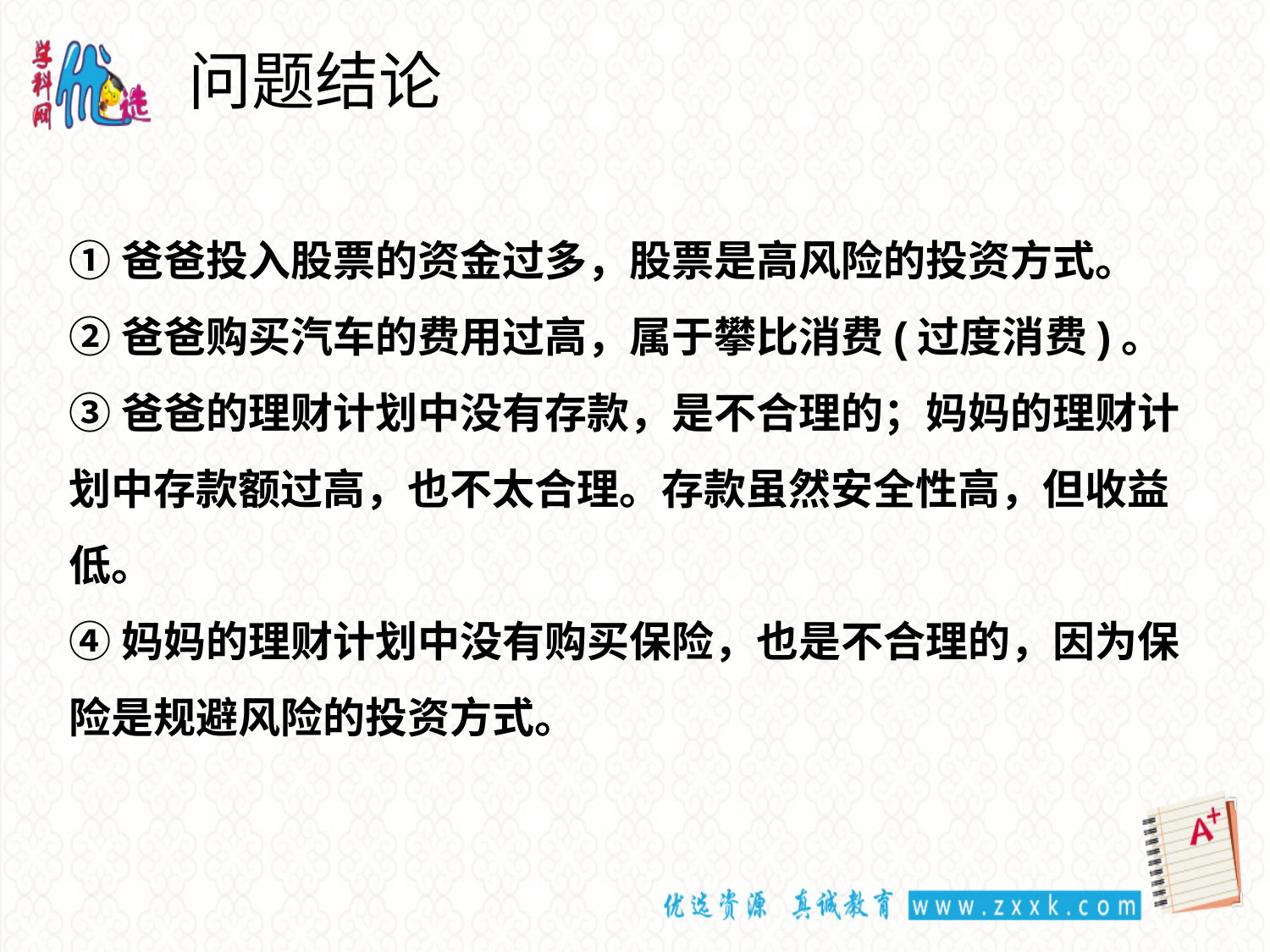

问题结论
①爸爸投入股票的资金过多，股票是高风险的投资方式。
②爸爸购买汽车的费用过高，属于攀比消费(过度消费)。
③爸爸的理财计划中没有存款，是不合理的；妈妈的理财计划中存款额过高，也不太合理。存款虽然安全性高，但收益低。
④妈妈的理财计划中没有购买保险，也是不合理的，因为保险是规避风险的投资方式。